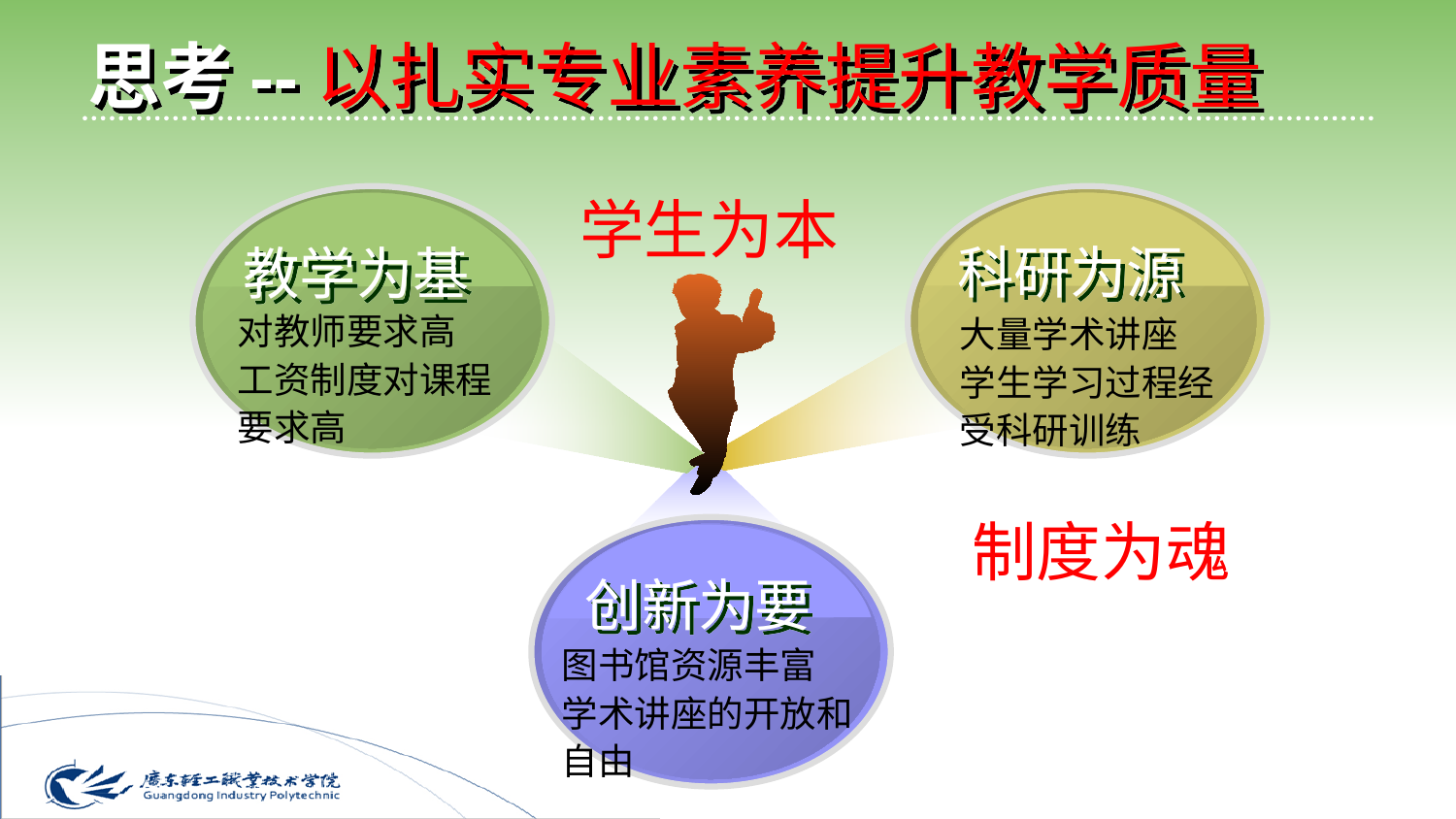

# 思考--以扎实专业素养提升教学质量
学生为本

科研为源
教学为基

对教师要求高
工资制度对课程要求高

大量学术讲座
学生学习过程经受科研训练

制度为魂

创新为要
图书馆资源丰富
学术讲座的开放和自由